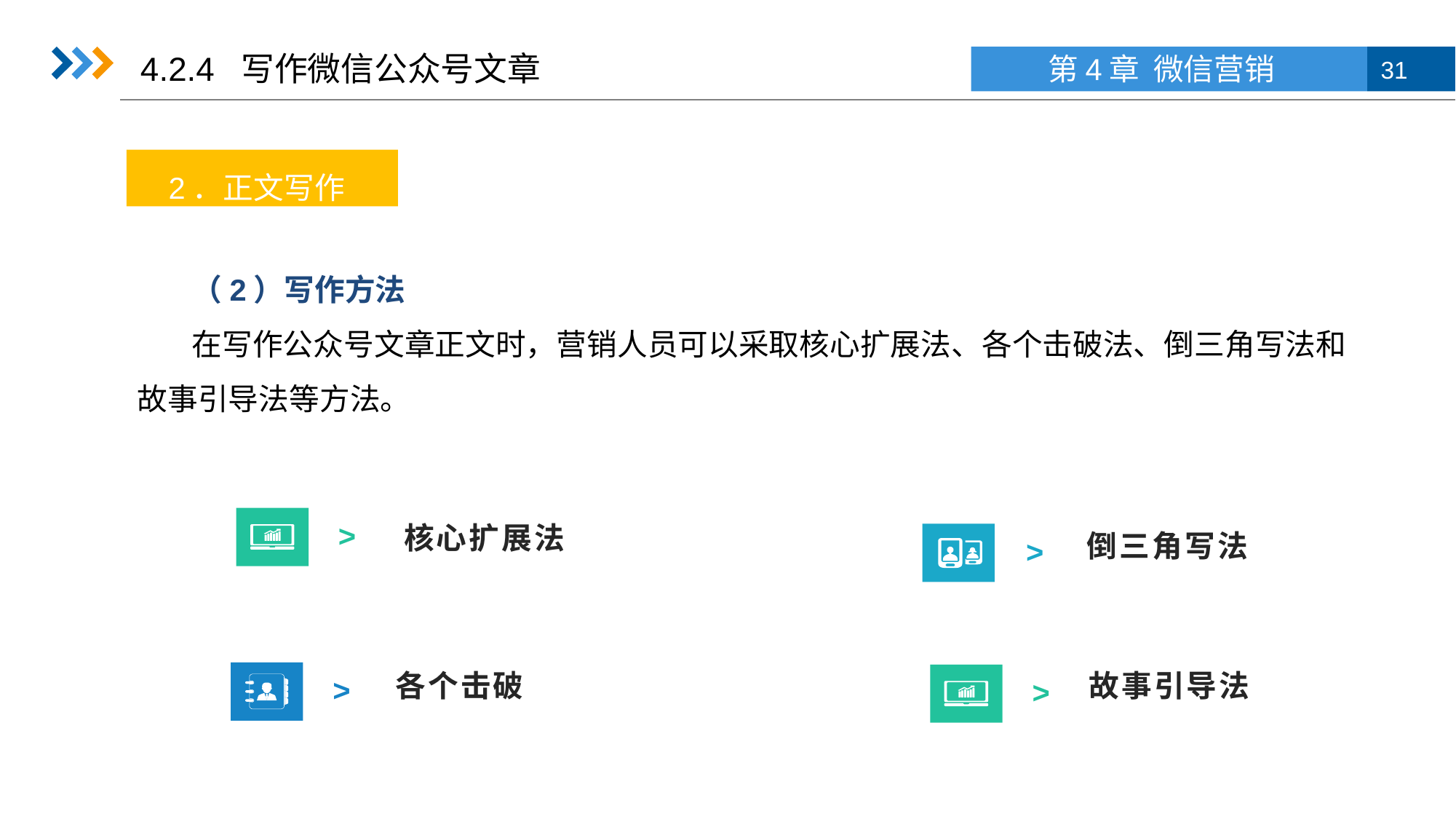

4.2.4  写作微信公众号文章
2．正文写作
（2）写作方法
在写作公众号文章正文时，营销人员可以采取核心扩展法、各个击破法、倒三角写法和故事引导法等方法。
核心扩展法

>

倒三角写法

>

故事引导法

>

各个击破

>